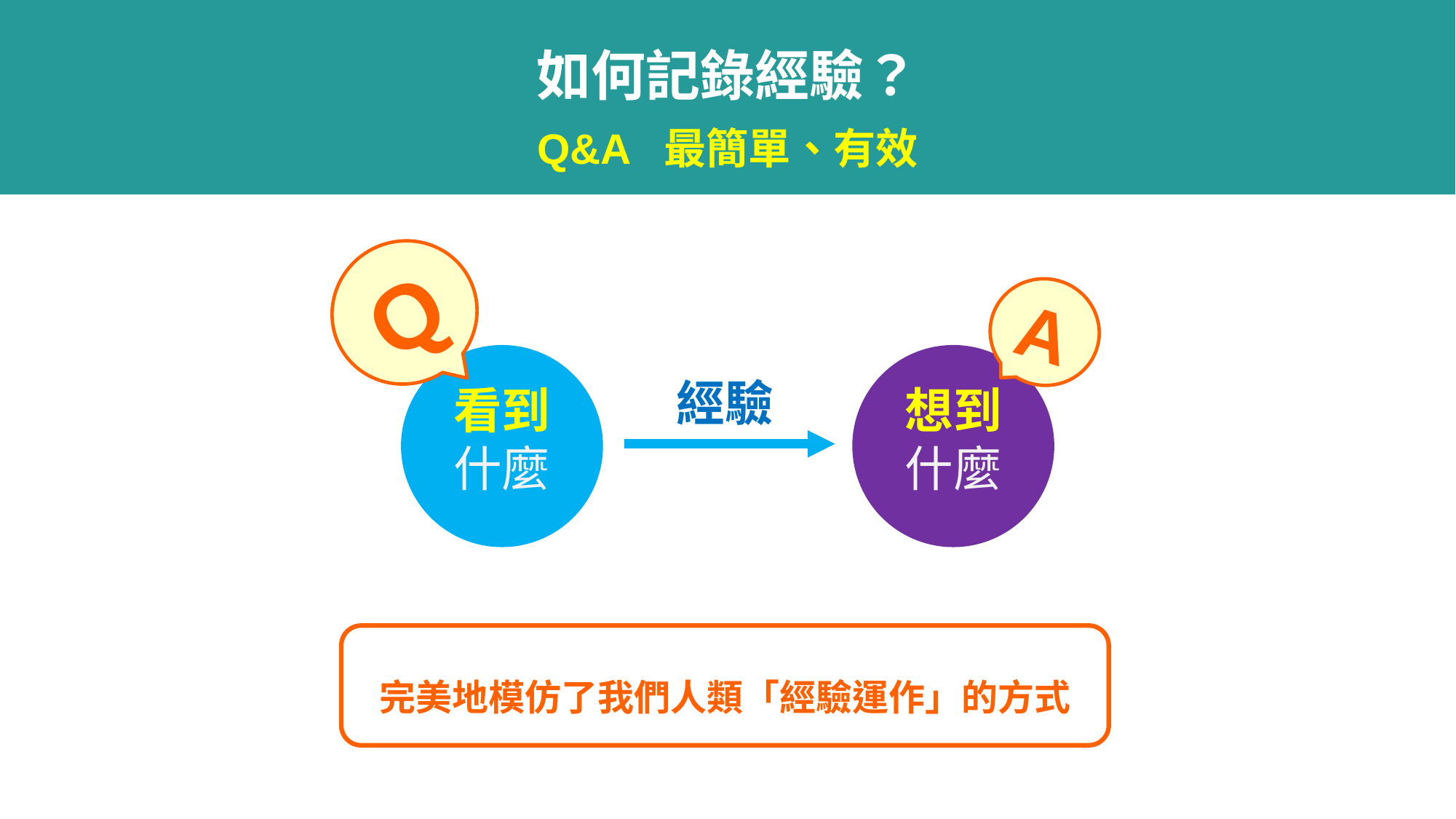

# 如何記錄經驗？ Q&A  最簡單、有效
Q
A
看到什麼
經驗
想到什麼
完美地模仿了我們人類「經驗運作」的方式